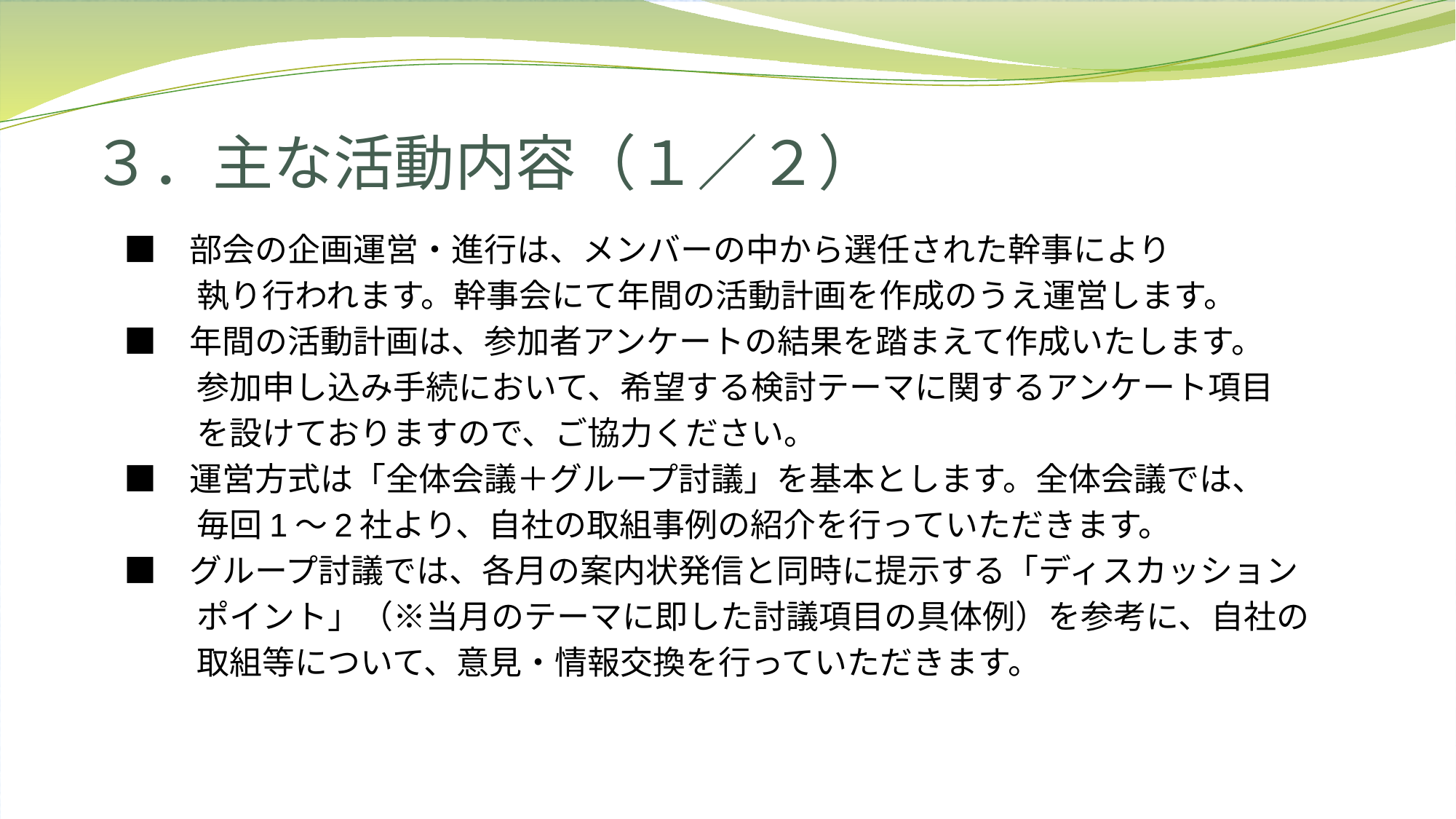

# ３．主な活動内容（１／２）
　■　部会の企画運営・進行は、メンバーの中から選任された幹事により
　　　 執り行われます。幹事会にて年間の活動計画を作成のうえ運営します。
　■　年間の活動計画は、参加者アンケートの結果を踏まえて作成いたします。
　　　 参加申し込み手続において、希望する検討テーマに関するアンケート項目
　　　 を設けておりますので、ご協力ください。
　■　運営方式は「全体会議＋グループ討議」を基本とします。全体会議では、
　　　 毎回1～2社より、自社の取組事例の紹介を行っていただきます。
　■　グループ討議では、各月の案内状発信と同時に提示する「ディスカッション
　　　 ポイント」（※当月のテーマに即した討議項目の具体例）を参考に、自社の
　　　 取組等について、意見・情報交換を行っていただきます。